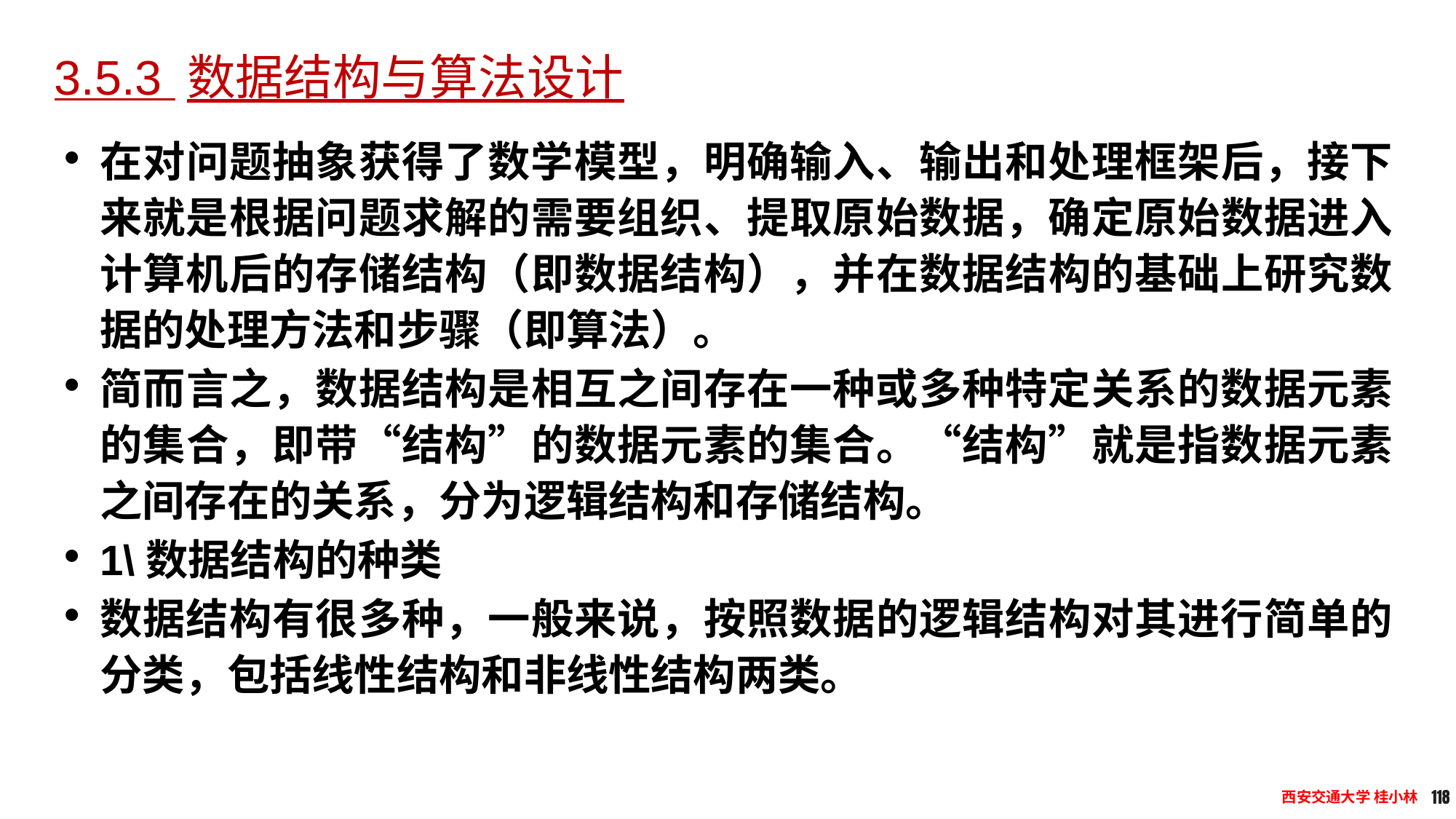

# 3.5.3 数据结构与算法设计
在对问题抽象获得了数学模型，明确输入、输出和处理框架后，接下来就是根据问题求解的需要组织、提取原始数据，确定原始数据进入计算机后的存储结构（即数据结构），并在数据结构的基础上研究数据的处理方法和步骤（即算法）。
简而言之，数据结构是相互之间存在一种或多种特定关系的数据元素的集合，即带“结构”的数据元素的集合。“结构”就是指数据元素之间存在的关系，分为逻辑结构和存储结构。
1\数据结构的种类
数据结构有很多种，一般来说，按照数据的逻辑结构对其进行简单的分类，包括线性结构和非线性结构两类。